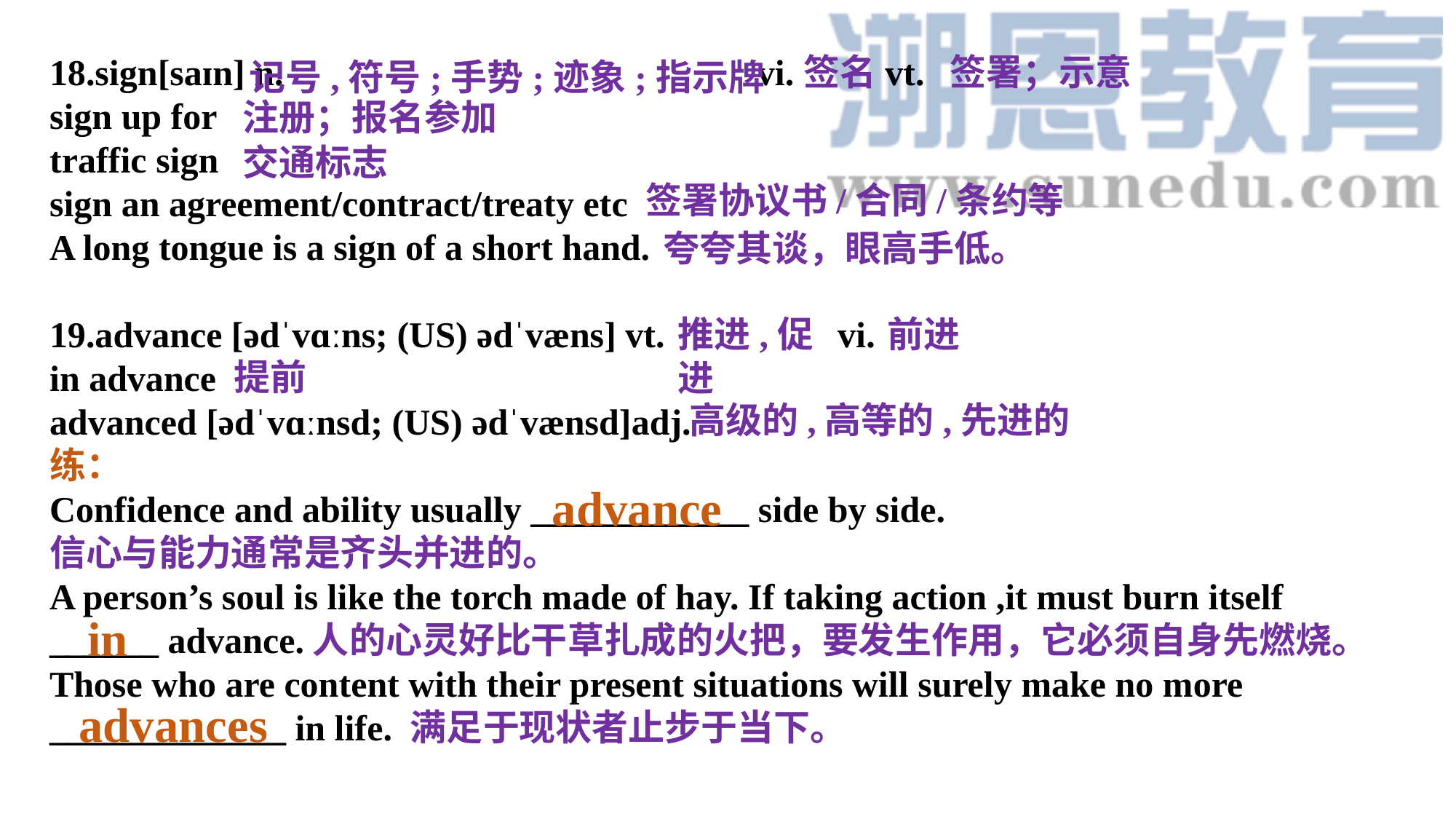

记号,符号;手势;迹象;指示牌
18.sign[saɪn] n.                                                    vi.          vt.
sign up for
traffic sign
sign an agreement/contract/treaty etc
A long tongue is a sign of a short hand.

19.advance [ədˈvɑːns; (US) ədˈvæns] vt.                   vi.
in advance
advanced [ədˈvɑːnsd; (US) ədˈvænsd]adj.
练：
Confidence and ability usually ____________ side by side.
信心与能力通常是齐头并进的。
A person’s soul is like the torch made of hay. If taking action ,it must burn itself ______ advance.人的心灵好比干草扎成的火把，要发生作用，它必须自身先燃烧。
Those who are content with their present situations will surely make no more _____________ in life. 满足于现状者止步于当下。

签名
签署；示意
注册；报名参加
交通标志
签署协议书/合同/条约等
夸夸其谈，眼高手低。
推进,促进
前进
提前
高级的,高等的,先进的
advance
in
advances